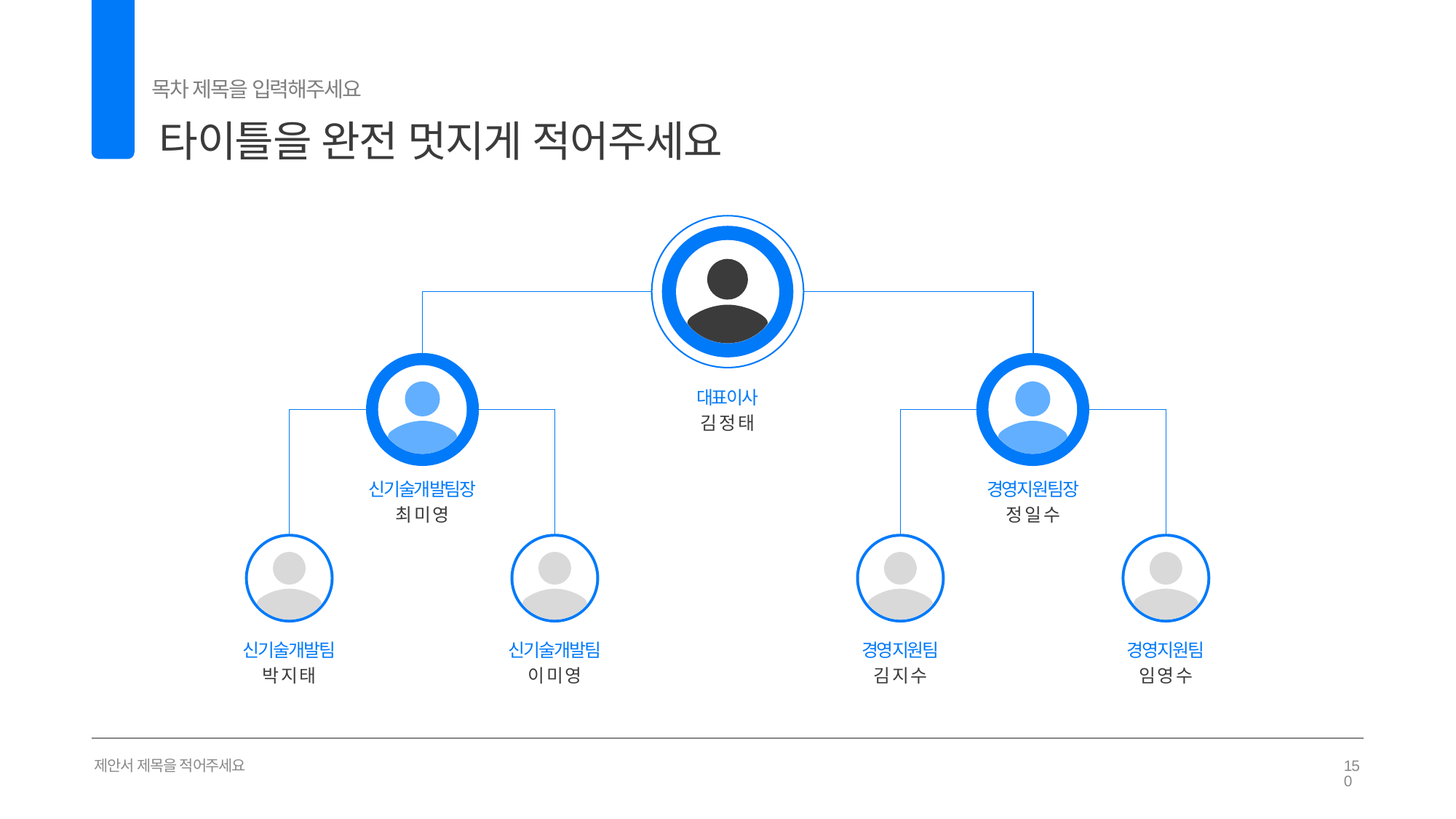

목차 제목을 입력해주세요
타이틀을 완전 멋지게 적어주세요
02

대표이사
김 정 태
신기술개발팀장
경영지원팀장
최 미 영
정 일 수

신기술개발팀
신기술개발팀
경영지원팀
경영지원팀
박 지 태
이 미 영
김 지 수
임 영 수
제안서 제목을 적어주세요
150